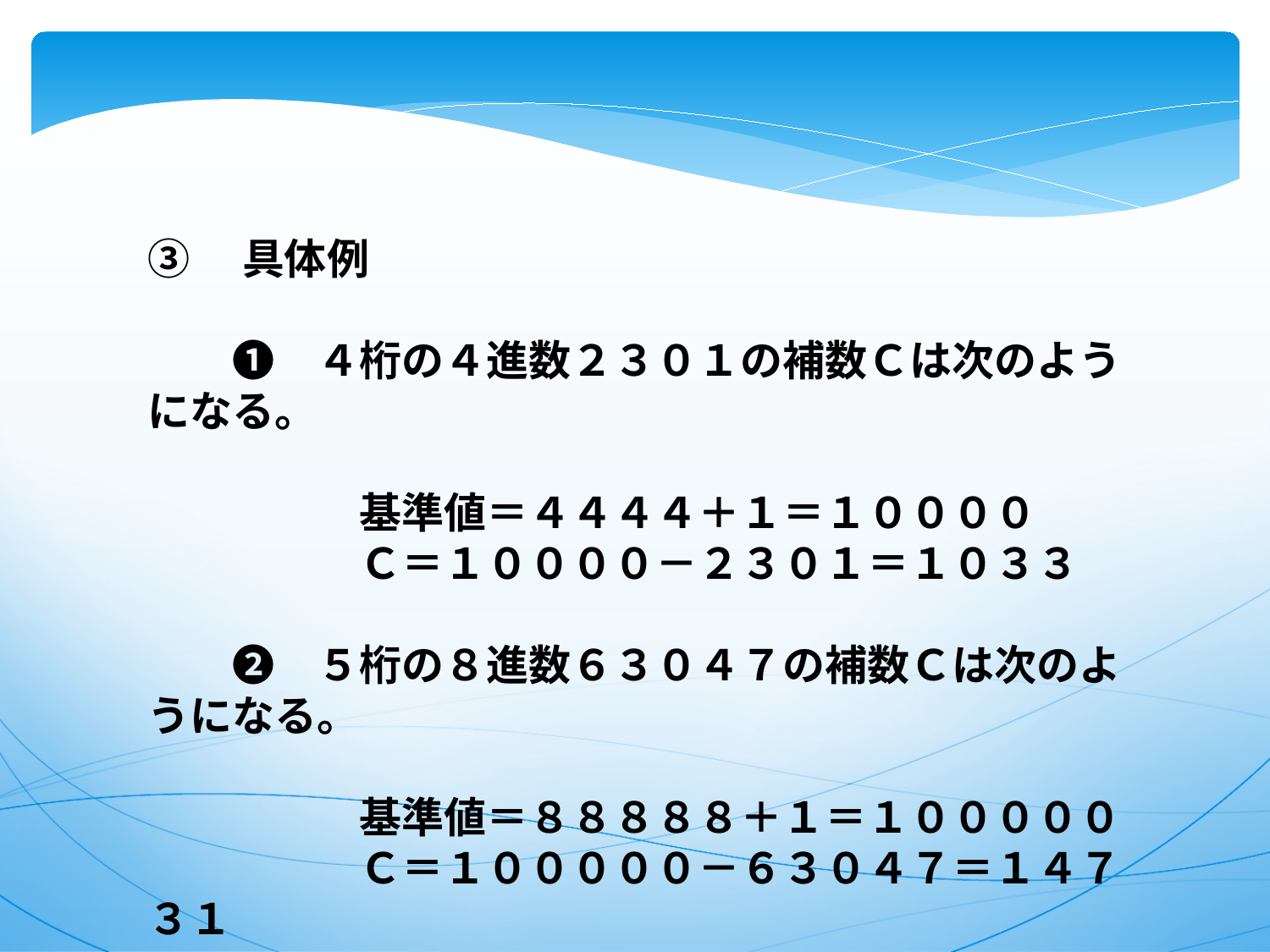

③　具体例

　　❶　４桁の４進数２３０１の補数Ｃは次のようになる。

　　　　　基準値＝４４４４＋１＝１００００
　　　　　Ｃ＝１００００－２３０１＝１０３３

　　❷　５桁の８進数６３０４７の補数Ｃは次のようになる。

　　　　　基準値＝８８８８８＋１＝１０００００
　　　　　Ｃ＝１０００００－６３０４７＝１４７３１